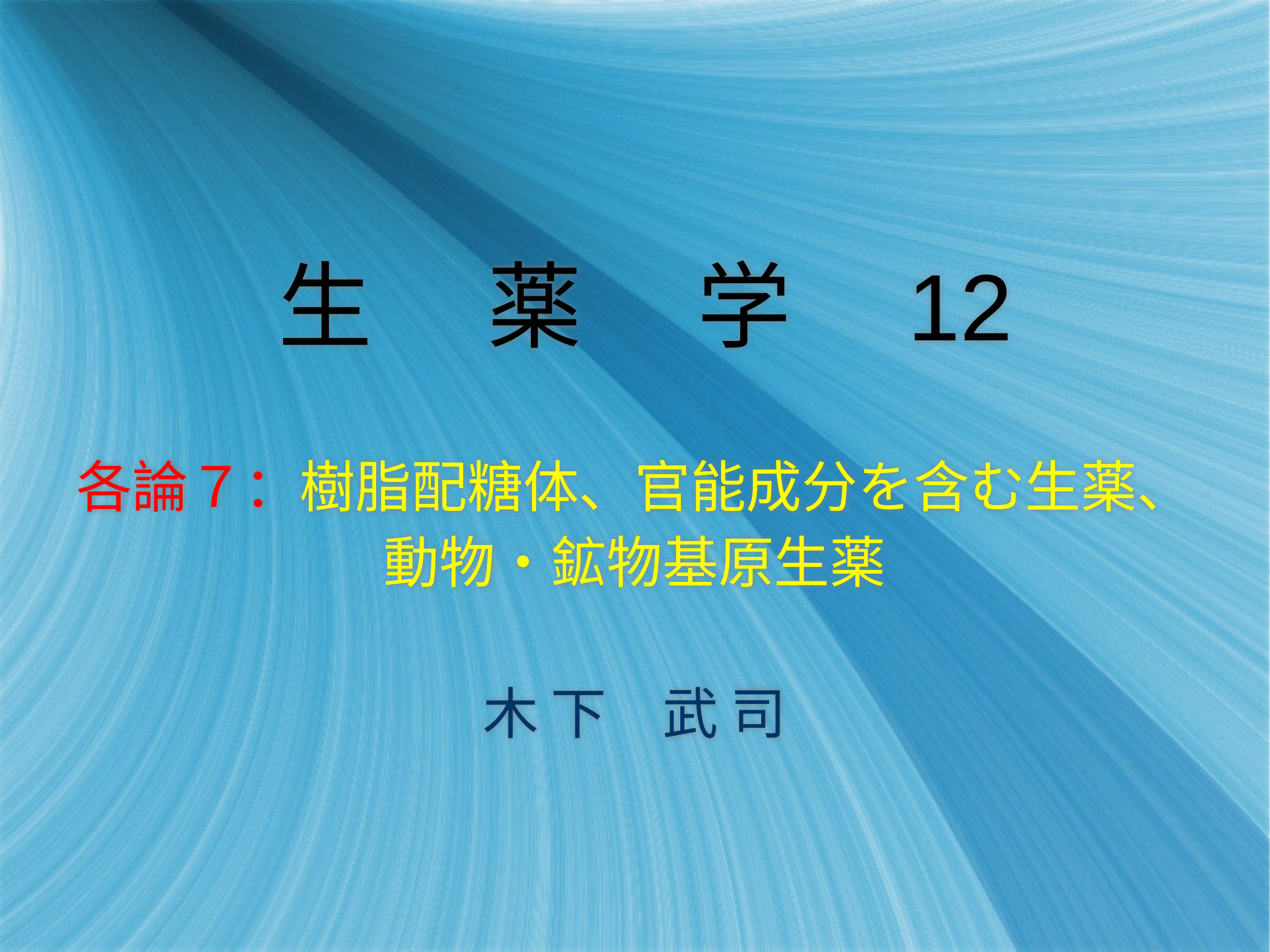

# 生 　薬 　学　12
各論７：樹脂配糖体、官能成分を含む生薬、
動物・鉱物基原生薬

木 下　武 司